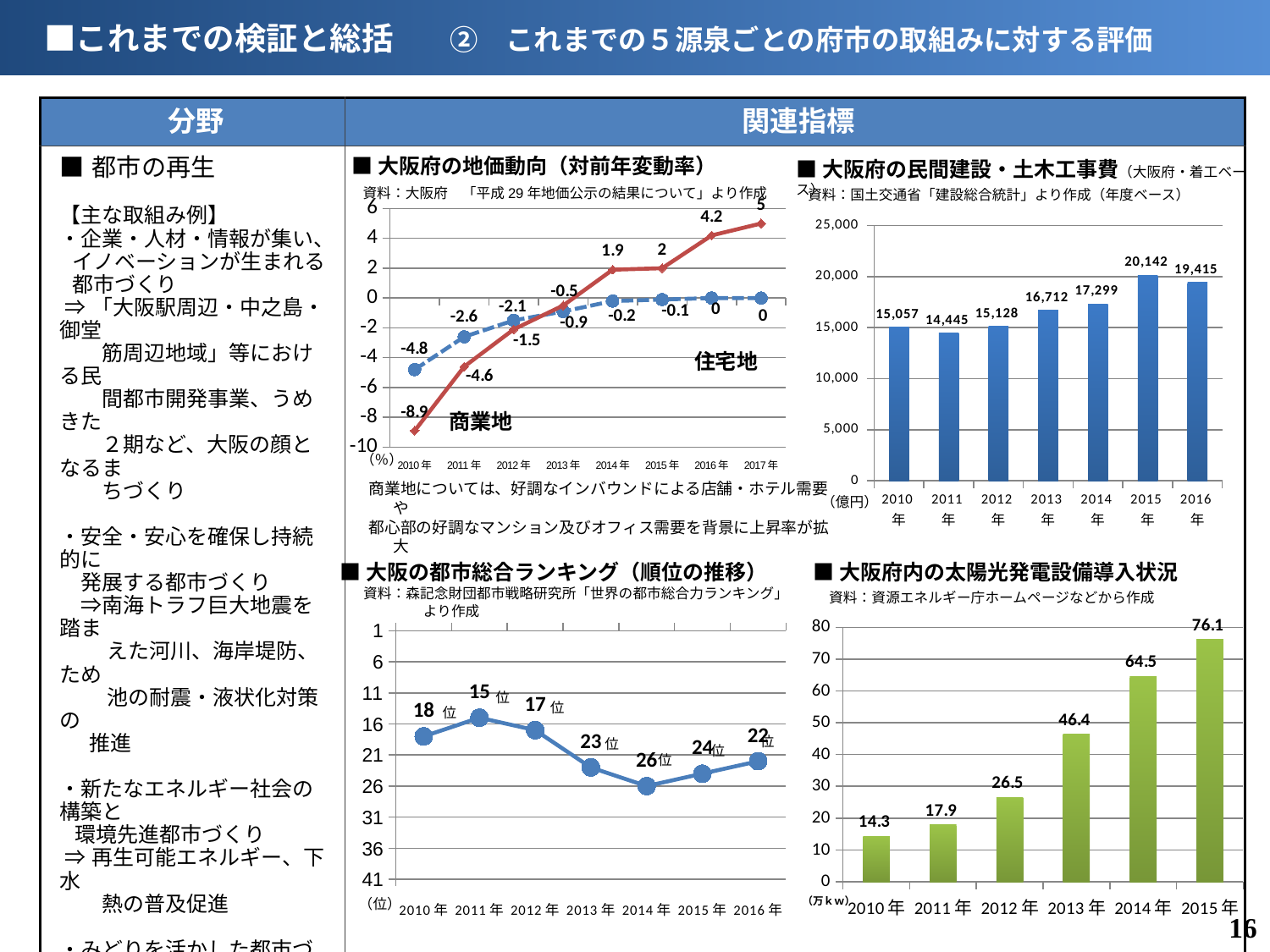

■これまでの検証と総括　　②　これまでの５源泉ごとの府市の取組みに対する評価
| 分野 | 関連指標 |
| --- | --- |
| ■都市の再生 【主な取組み例】 ・企業・人材・情報が集い、イノベーションが生まれる都市づくり ⇒「大阪駅周辺・中之島・御堂 　　筋周辺地域」等における民 　　間都市開発事業、うめきた 　　２期など、大阪の顔となるま 　　ちづくり 　　 ・安全・安心を確保し持続的に 　発展する都市づくり 　⇒南海トラフ巨大地震を踏ま 　　 えた河川、海岸堤防、ため 　　 池の耐震・液状化対策の 推進 　　 ・新たなエネルギー社会の構築と 環境先進都市づくり ⇒再生可能エネルギー、下水 　　熱の普及促進 ・みどりを活かした都市づくり 　⇒みどりの風促進区域の緑化 ・農空間の多面的な機能を活 　かした都市づくり・都市農業の 　推進 　⇒大阪産（もん）の6次産 　　業化に取り組む事業者の 　　新商品開発への技術支援 |  |
■大阪府の地価動向（対前年変動率）
■大阪府の民間建設・土木工事費（大阪府・着工ベース）
　資料：大阪府　「平成29年地価公示の結果について」より作成
　資料：国土交通省「建設総合統計」より作成（年度ベース）

### Chart

| Category | 住宅地 | 商業地 |
|---|---|---|
| 2010年 | -4.8 | -8.9 |
| 2011年 | -2.6 | -4.6 |
| 2012年 | -1.5 | -2.1 |
| 2013年 | -0.9 | -0.5 |
| 2014年 | -0.2 | 1.9 |
| 2015年 | -0.1 | 2.0 |
| 2016年 | 0.0 | 4.2 |
| 2017年 | 0.0 | 5.0 |

### Chart

| Category |  |
|---|---|
| 2010年 | 15057.0 |
| 2011年 | 14445.0 |
| 2012年 | 15128.0 |
| 2013年 | 16712.0 |
| 2014年 | 17299.0 |
| 2015年 | 20142.0 |
| 2016年 | 19415.0 |
　住宅地
　商業地
　（％）
商業地については、好調なインバウンドによる店舗・ホテル需要や
都心部の好調なマンション及びオフィス需要を背景に上昇率が拡大
　（億円）
■大阪府内の太陽光発電設備導入状況
■大阪の都市総合ランキング（順位の推移）
　資料：森記念財団都市戦略研究所「世界の都市総合力ランキング」
　　　　　 より作成
　資料：資源エネルギー庁ホームページなどから作成

### Chart

| Category |  |
|---|---|
| 2010年 | 14.3 |
| 2011年 | 17.9 |
| 2012年 | 26.5 |
| 2013年 | 46.4 |
| 2014年 | 64.5 |
| 2015年 | 76.1 |

### Chart

| Category |  |
|---|---|
| 2010年 | 18.0 |
| 2011年 | 15.0 |
| 2012年 | 17.0 |
| 2013年 | 23.0 |
| 2014年 | 26.0 |
| 2015年 | 24.0 |
| 2016年 | 22.0 |
　位
　位
　位
　位
　位
　位
　位
　（万ｋｗ）
　（位）
16